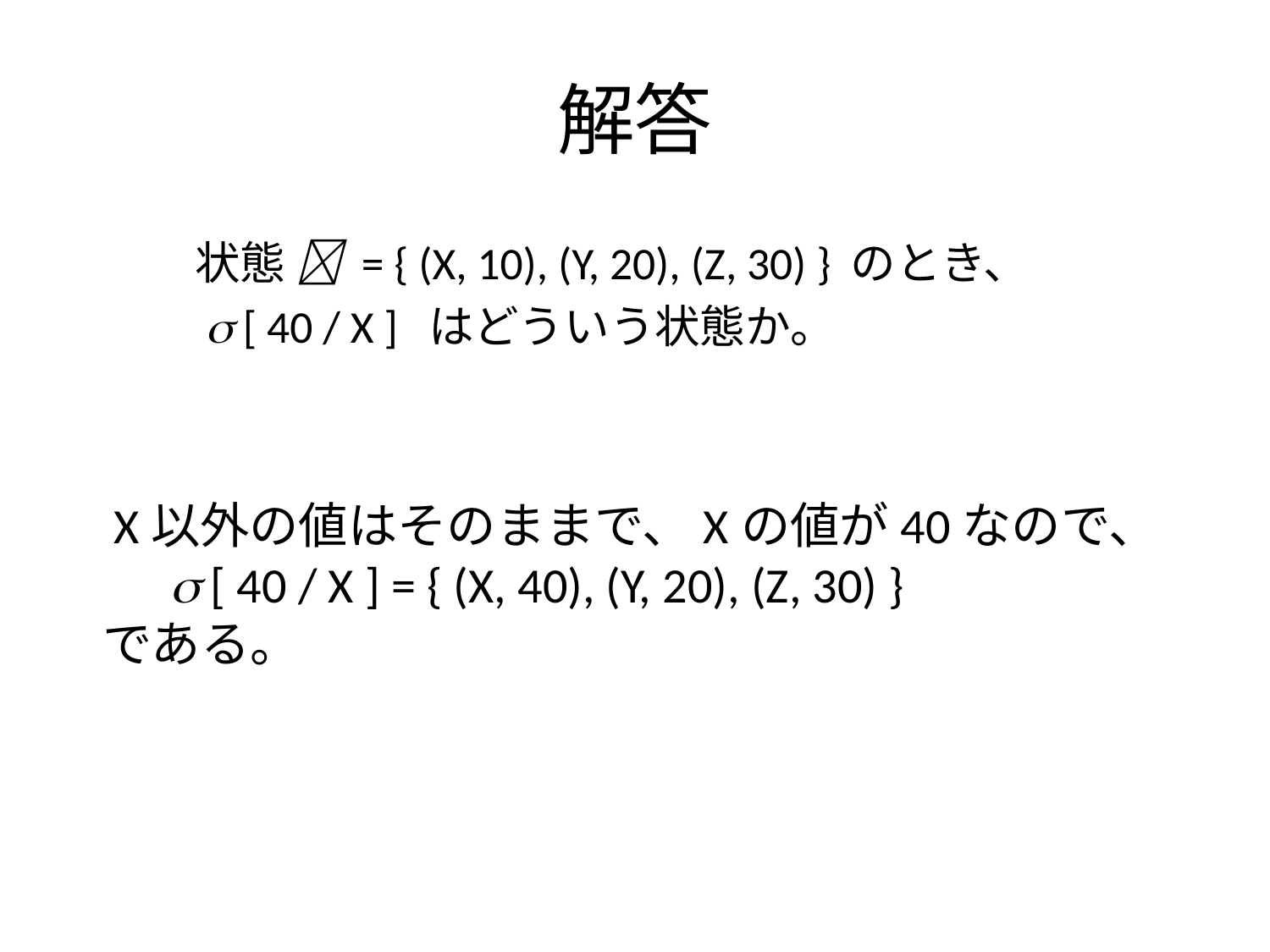

# 解答
状態 σ = { (X, 10), (Y, 20), (Z, 30) } のとき、
 σ [ 40 / X ]  はどういう状態か。
 X以外の値はそのままで、Xの値が40なので、
      σ [ 40 / X ] = { (X, 40), (Y, 20), (Z, 30) }
である。